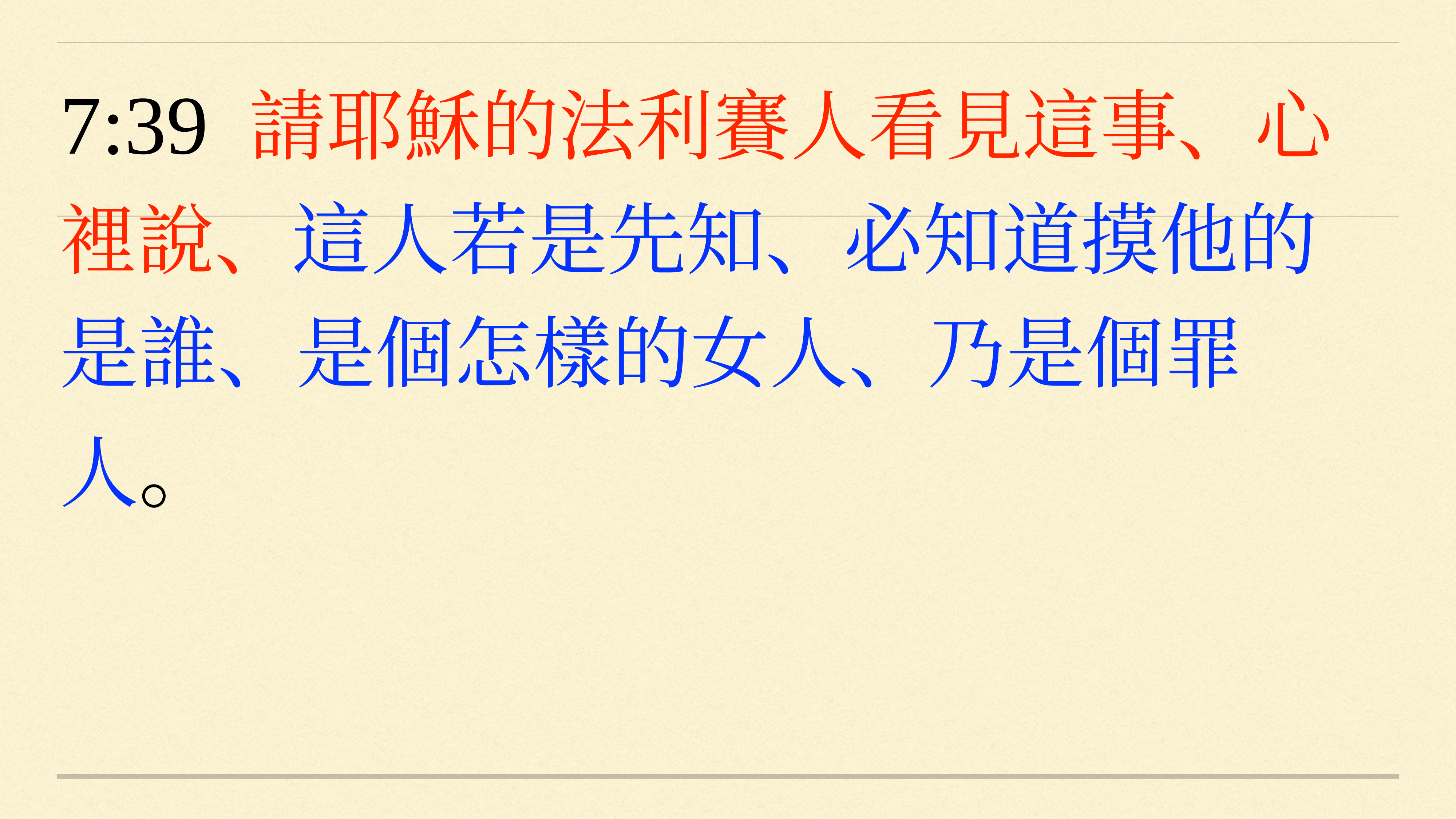

7:39 請耶穌的法利賽人看見這事、心裡說、這人若是先知、必知道摸他的是誰、是個怎樣的女人、乃是個罪人。
#